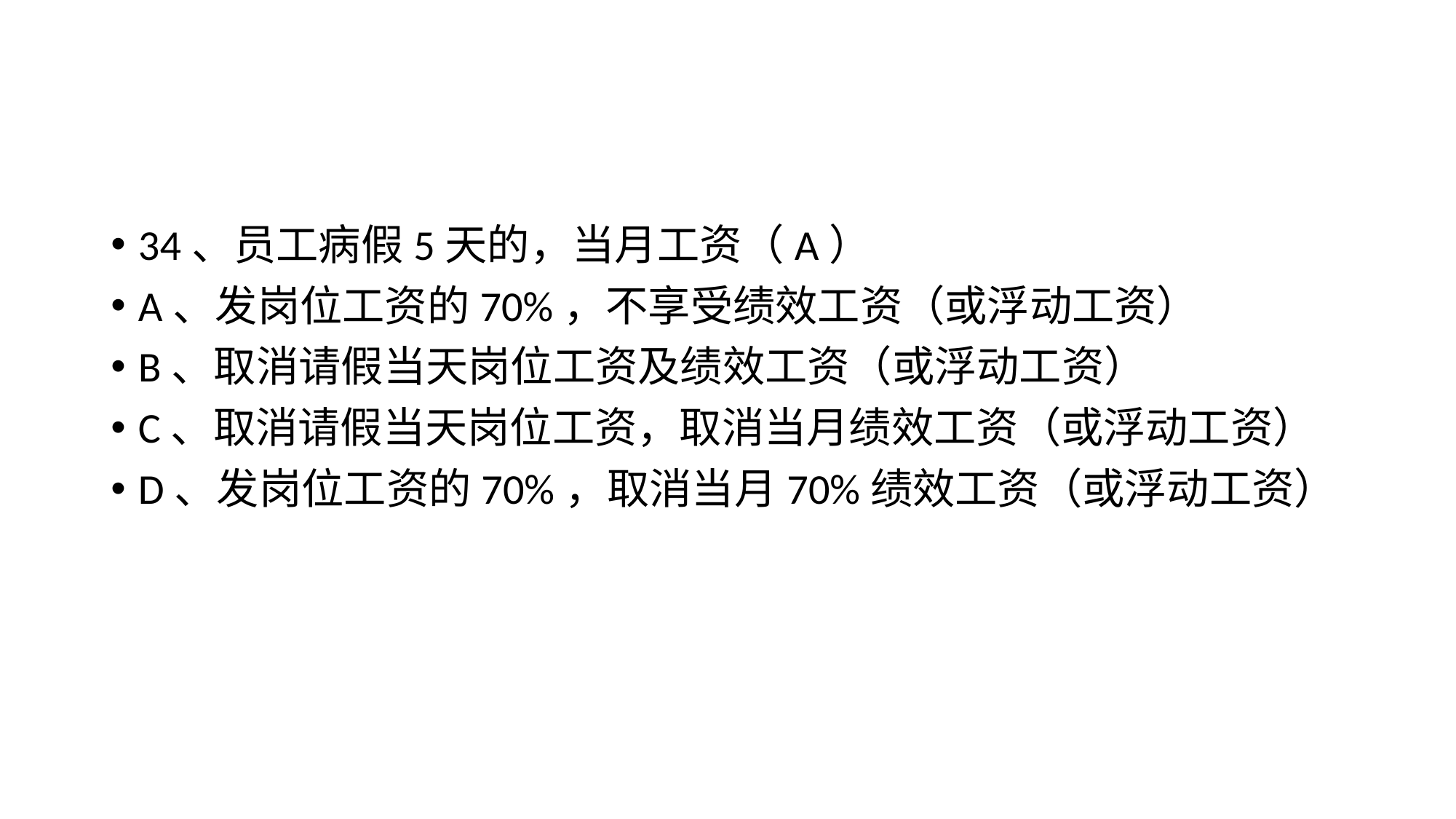

#
34、员工病假5天的，当月工资（A）
A、发岗位工资的70%，不享受绩效工资（或浮动工资）
B、取消请假当天岗位工资及绩效工资（或浮动工资）
C、取消请假当天岗位工资，取消当月绩效工资（或浮动工资）
D、发岗位工资的70%，取消当月70%绩效工资（或浮动工资）